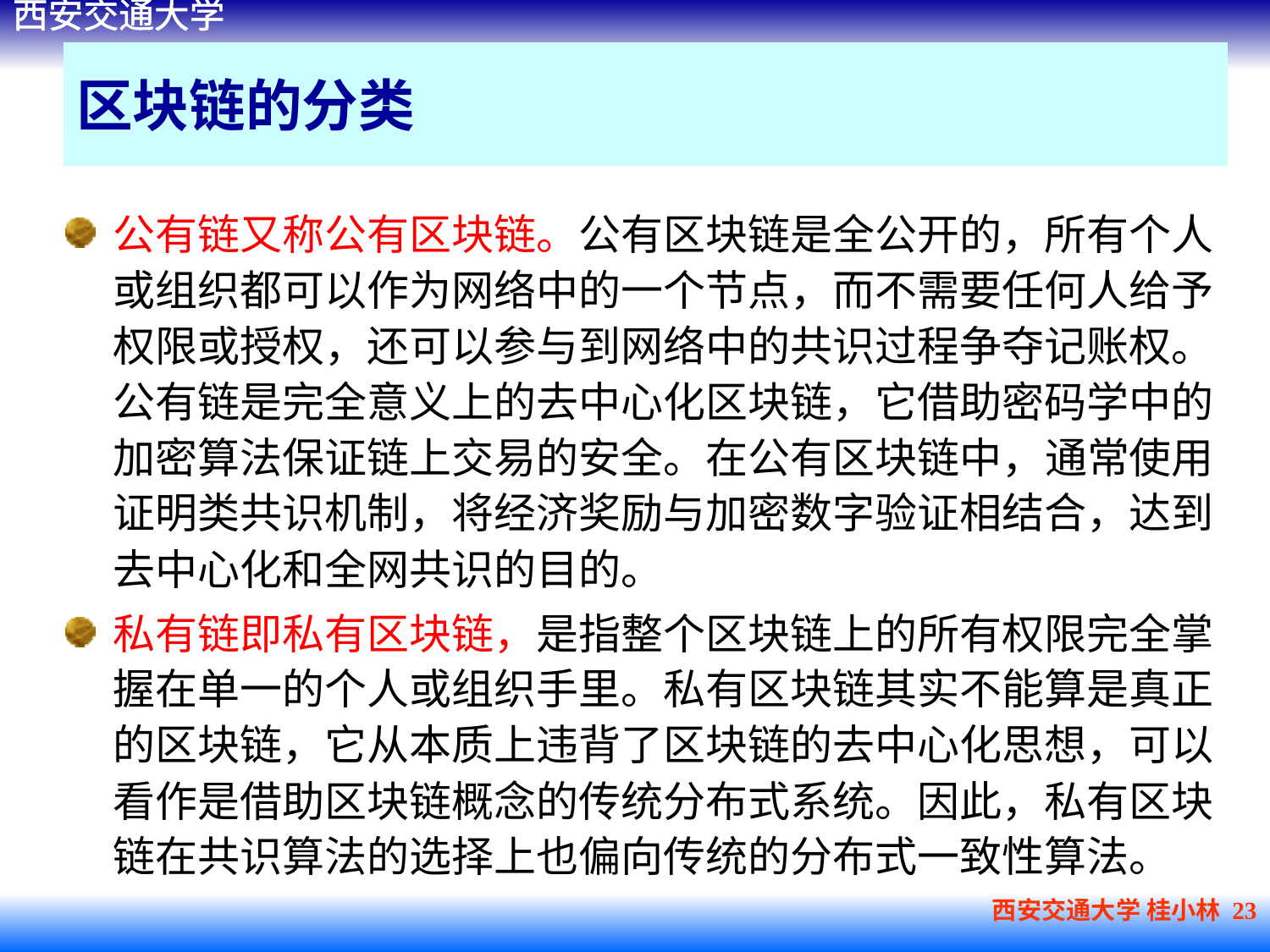

# 区块链的分类
公有链又称公有区块链。公有区块链是全公开的，所有个人或组织都可以作为网络中的一个节点，而不需要任何人给予权限或授权，还可以参与到网络中的共识过程争夺记账权。公有链是完全意义上的去中心化区块链，它借助密码学中的加密算法保证链上交易的安全。在公有区块链中，通常使用证明类共识机制，将经济奖励与加密数字验证相结合，达到去中心化和全网共识的目的。
私有链即私有区块链，是指整个区块链上的所有权限完全掌握在单一的个人或组织手里。私有区块链其实不能算是真正的区块链，它从本质上违背了区块链的去中心化思想，可以看作是借助区块链概念的传统分布式系统。因此，私有区块链在共识算法的选择上也偏向传统的分布式一致性算法。
西安交通大学 桂小林 23